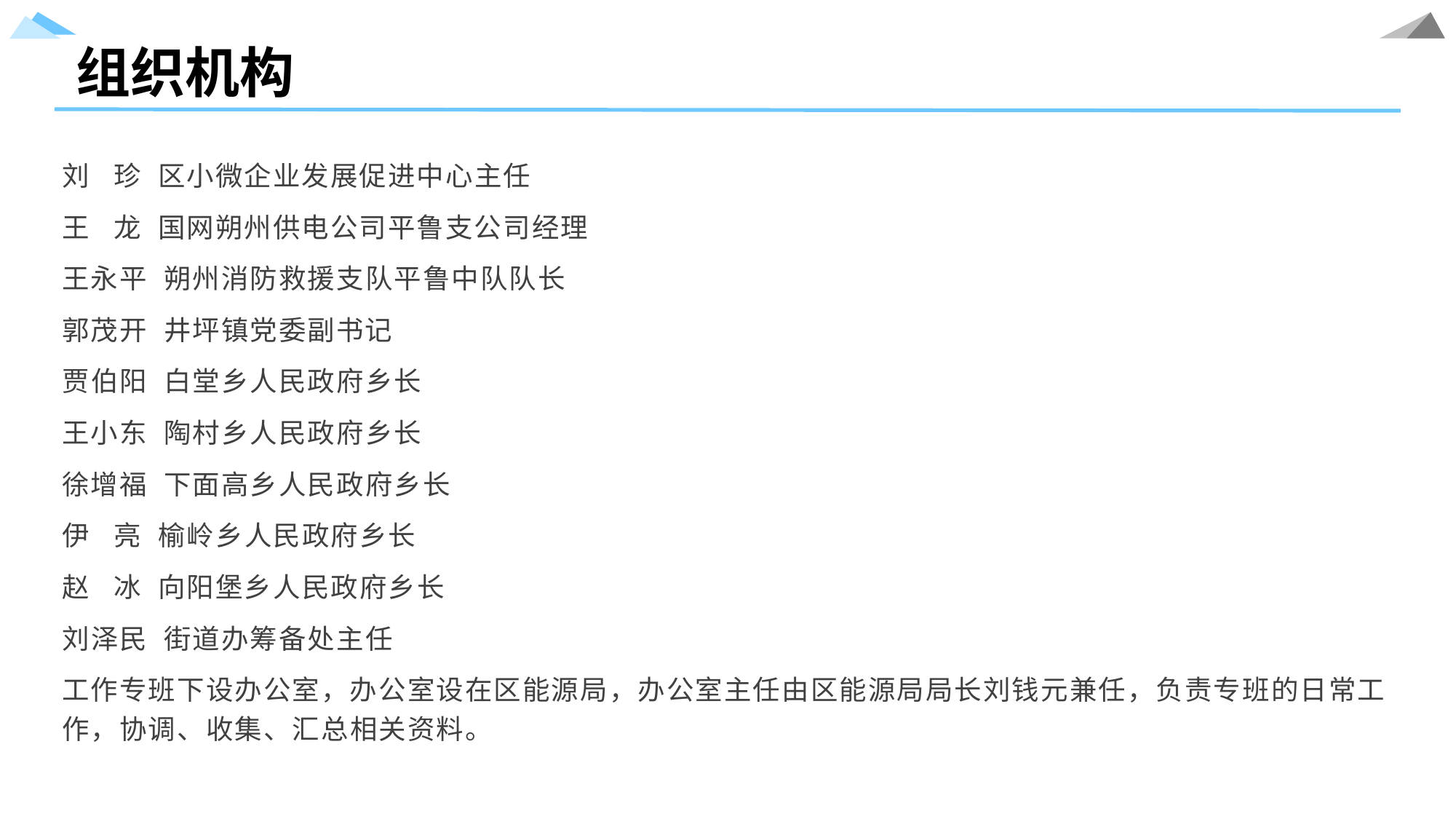

组织机构
刘   珍  区小微企业发展促进中心主任
王   龙  国网朔州供电公司平鲁支公司经理
王永平  朔州消防救援支队平鲁中队队长
郭茂开  井坪镇党委副书记
贾伯阳  白堂乡人民政府乡长
王小东  陶村乡人民政府乡长
徐增福  下面高乡人民政府乡长
伊   亮  榆岭乡人民政府乡长
赵   冰  向阳堡乡人民政府乡长
刘泽民  街道办筹备处主任
工作专班下设办公室，办公室设在区能源局，办公室主任由区能源局局长刘钱元兼任，负责专班的日常工作，协调、收集、汇总相关资料。